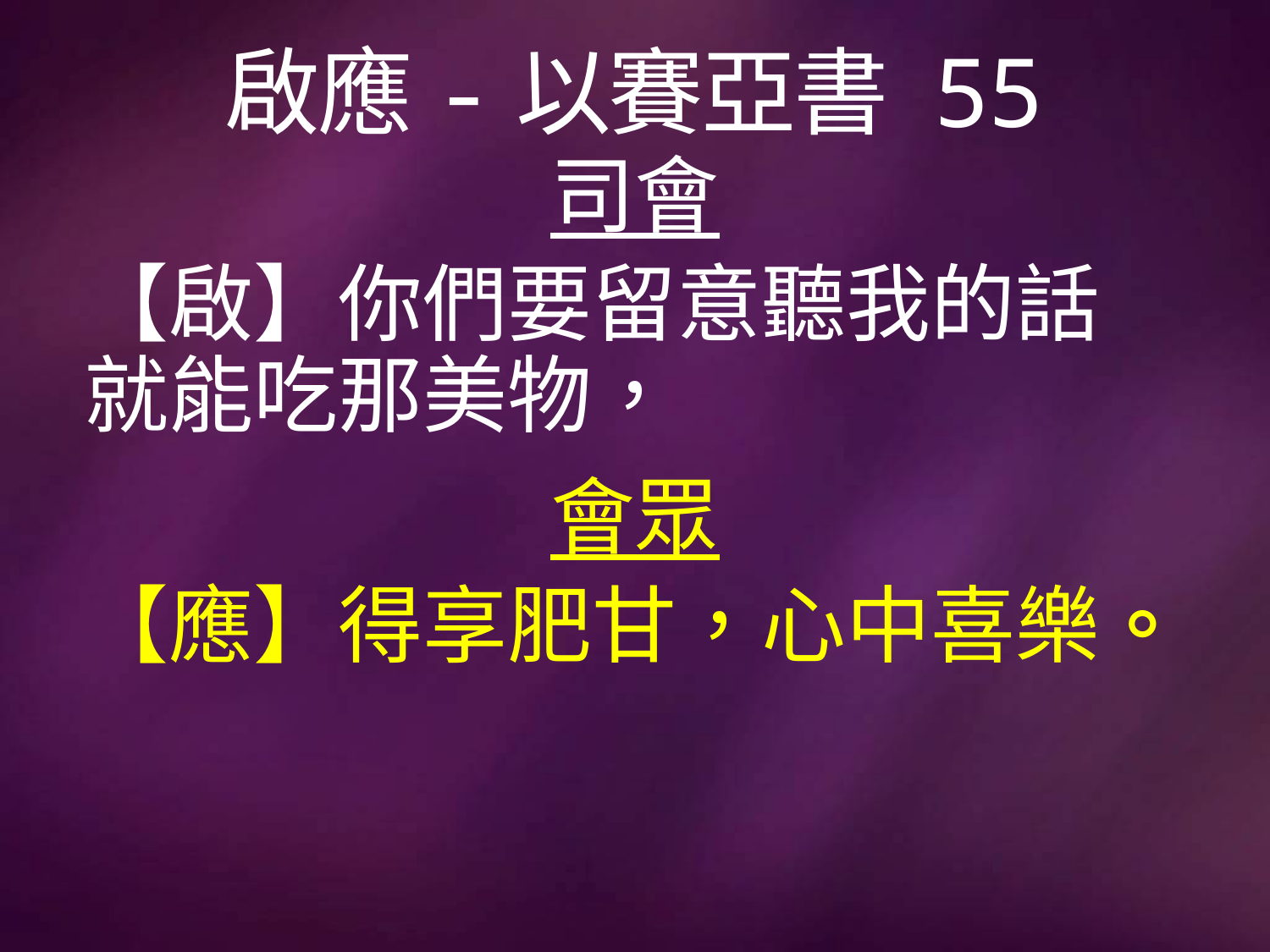

# 啟應-以賽亞書 55
司會
【啟】你們要留意聽我的話就能吃那美物，

會眾
【應】得享肥甘，心中喜樂。